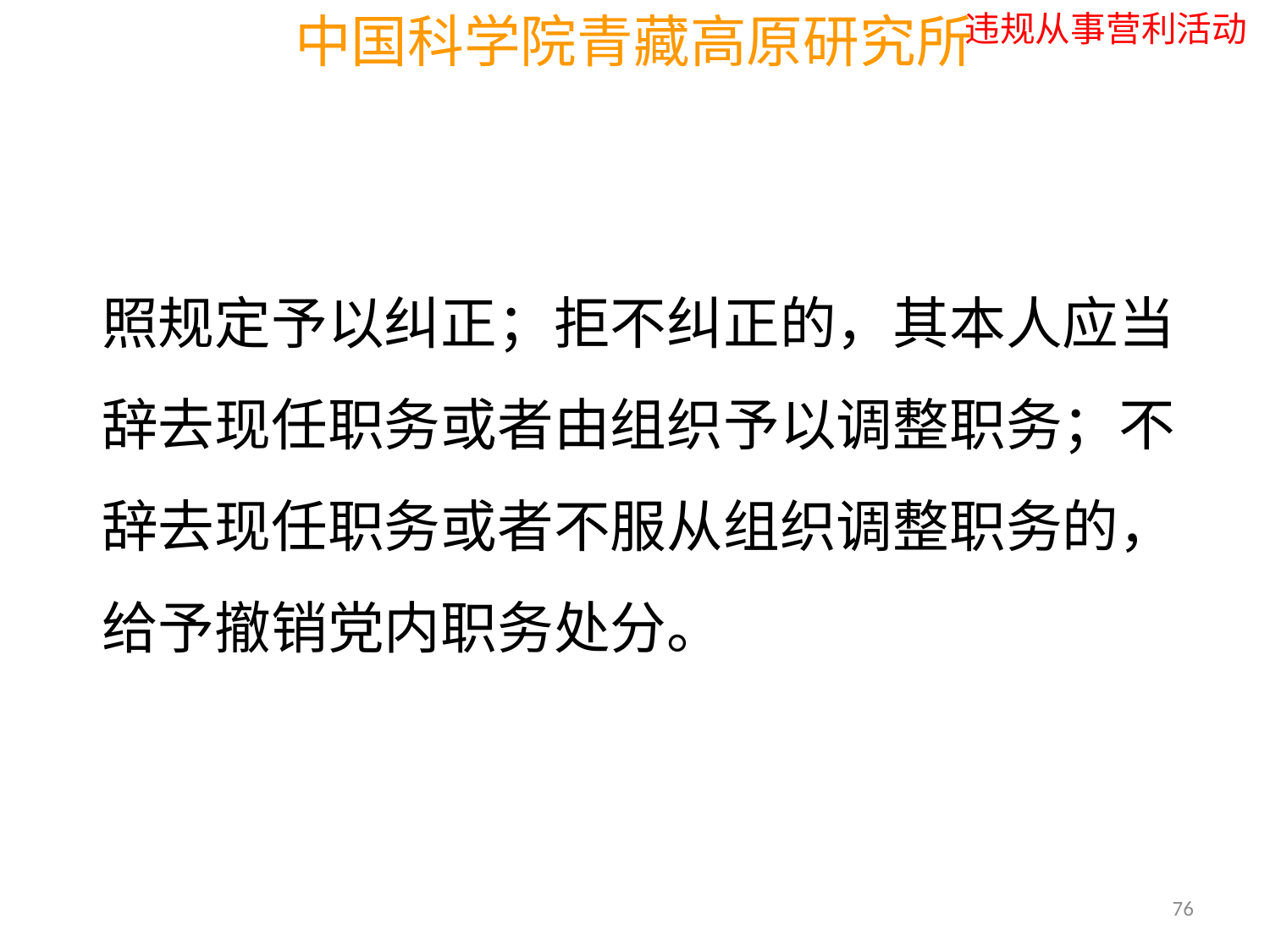

违规从事营利活动
照规定予以纠正；拒不纠正的，其本人应当辞去现任职务或者由组织予以调整职务；不辞去现任职务或者不服从组织调整职务的，给予撤销党内职务处分。
76